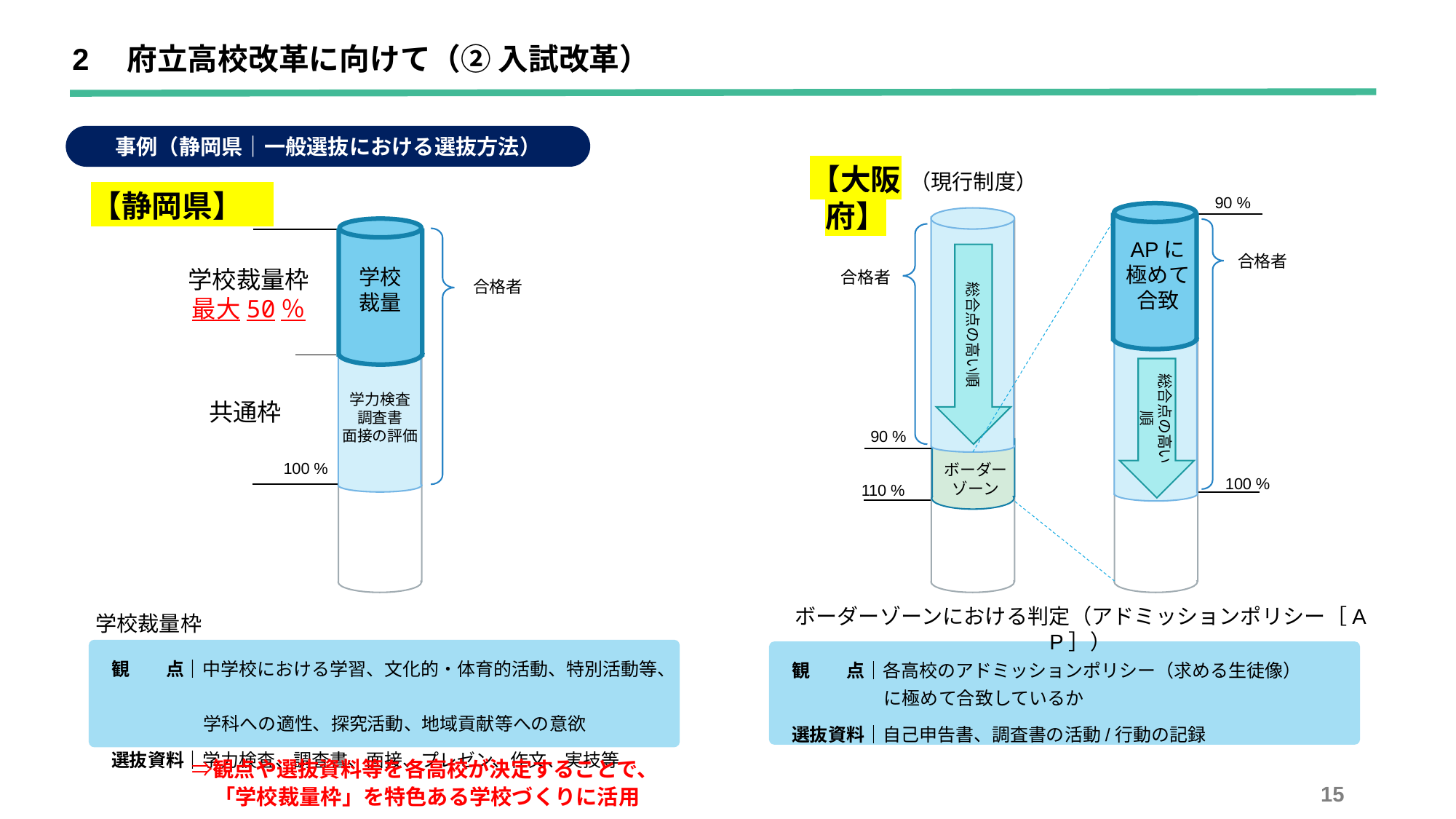

2　府立高校改革に向けて（② 入試改革）

事例（静岡県｜一般選抜における選抜方法）
【大阪府】
（現行制度）
【静岡県】
90 %

ボーダーゾーン

合格者
APに
極めて合致
総合点の高い順
合格者
学校
裁量
学校裁量枠
最大50％
合格者
総合点の高い順
学力検査
調査書
面接の評価
共通枠

90 %
100 %
100 %
110 %
不合格

学校裁量枠
ボーダーゾーンにおける判定（アドミッションポリシー［AP］）
観　　点｜中学校における学習、文化的・体育的活動、特別活動等、
　　　　　学科への適性、探究活動、地域貢献等への意欲
選抜資料｜学力検査、調査書、面接、プレゼン、作文、実技等
観　　点｜各高校のアドミッションポリシー（求める生徒像）
　　　　　に極めて合致しているか
選抜資料｜自己申告書、調査書の活動/行動の記録

　　⇒観点や選抜資料等を各高校が決定することで、
　　　「学校裁量枠」を特色ある学校づくりに活用
15